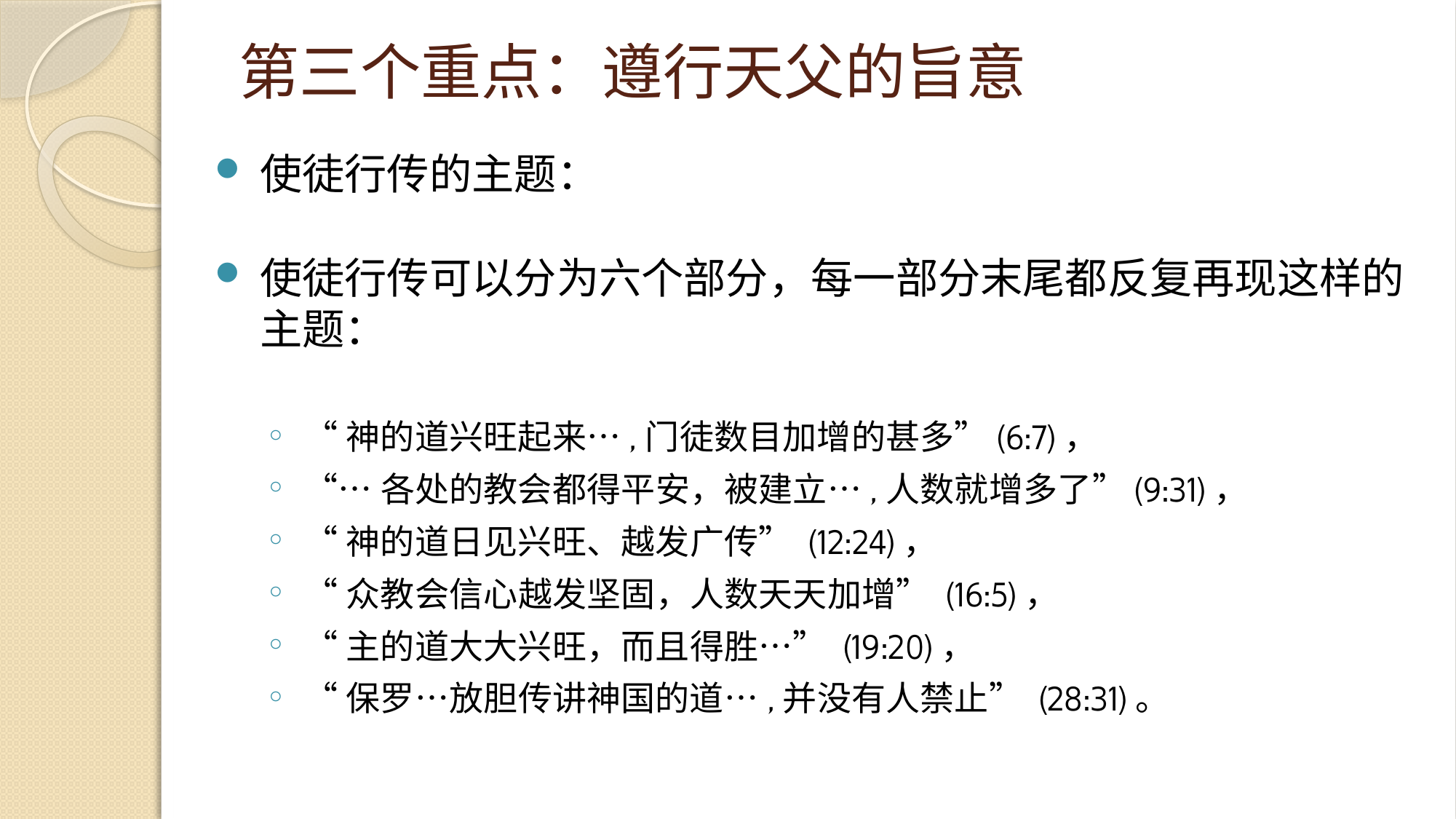

# 第三个重点：遵行天父的旨意
使徒行传的主题：
使徒行传可以分为六个部分，每一部分末尾都反复再现这样的主题：
“神的道兴旺起来…,门徒数目加增的甚多”(6:7)，
“…各处的教会都得平安，被建立…,人数就增多了”(9:31)，
“神的道日见兴旺、越发广传” (12:24)，
“众教会信心越发坚固，人数天天加增” (16:5)，
“主的道大大兴旺，而且得胜…” (19:20)，
“保罗…放胆传讲神国的道…,并没有人禁止” (28:31)。